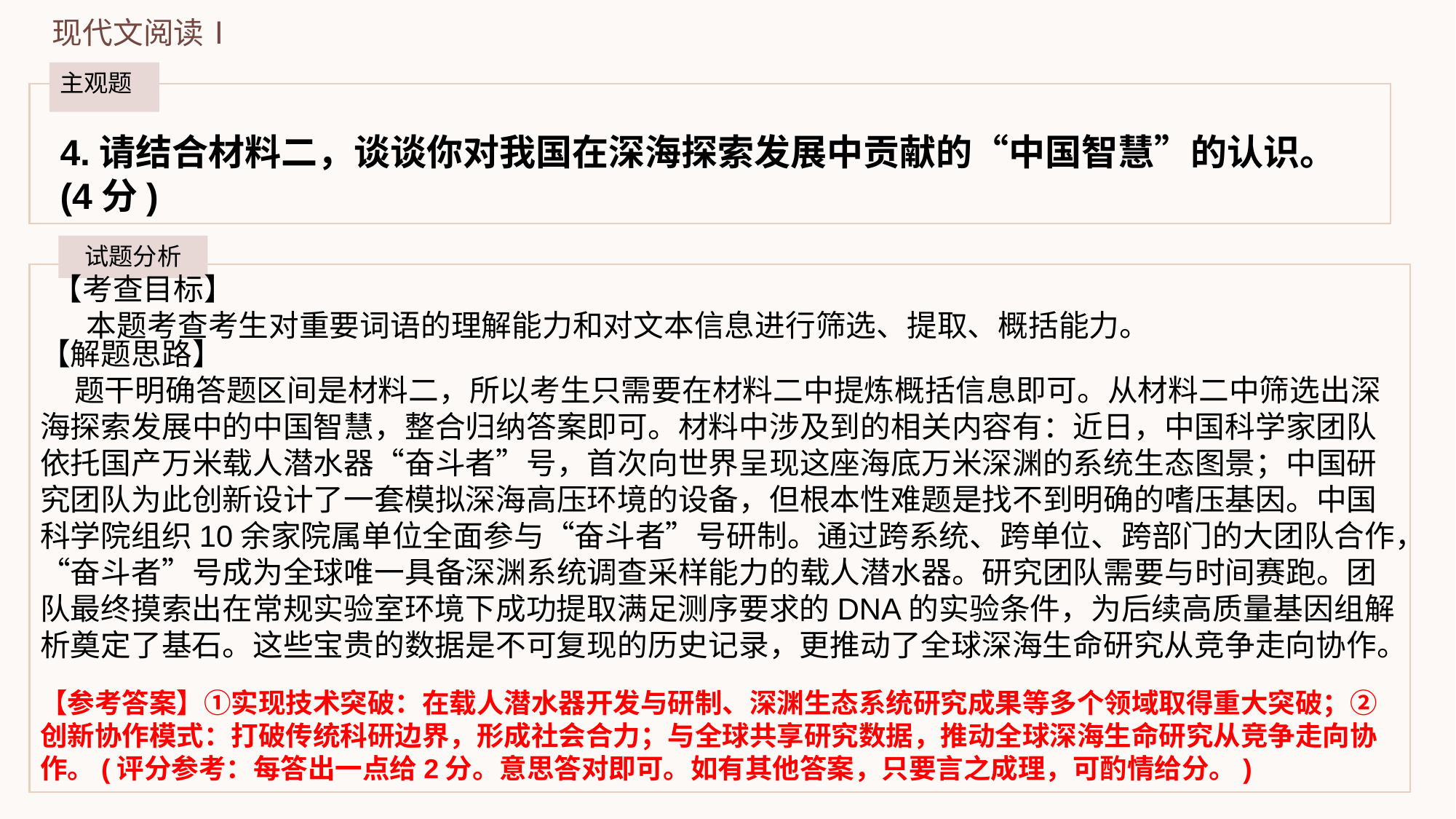

现代文阅读Ⅰ
主观题

4.请结合材料二，谈谈你对我国在深海探索发展中贡献的“中国智慧”的认识。(4分)
试题分析

【考查目标】
    本题考查考生对重要词语的理解能力和对文本信息进行筛选、提取、概括能力。
【解题思路】
    题干明确答题区间是材料二，所以考生只需要在材料二中提炼概括信息即可。从材料二中筛选出深海探索发展中的中国智慧，整合归纳答案即可。材料中涉及到的相关内容有：近日，中国科学家团队依托国产万米载人潜水器“奋斗者”号，首次向世界呈现这座海底万米深渊的系统生态图景；中国研究团队为此创新设计了一套模拟深海高压环境的设备，但根本性难题是找不到明确的嗜压基因。中国科学院组织10余家院属单位全面参与“奋斗者”号研制。通过跨系统、跨单位、跨部门的大团队合作，“奋斗者”号成为全球唯一具备深渊系统调查采样能力的载人潜水器。研究团队需要与时间赛跑。团队最终摸索出在常规实验室环境下成功提取满足测序要求的DNA的实验条件，为后续高质量基因组解析奠定了基石。这些宝贵的数据是不可复现的历史记录，更推动了全球深海生命研究从竞争走向协作。
【参考答案】①实现技术突破：在载人潜水器开发与研制、深渊生态系统研究成果等多个领域取得重大突破；②创新协作模式：打破传统科研边界，形成社会合力；与全球共享研究数据，推动全球深海生命研究从竞争走向协作。(评分参考：每答出一点给2分。意思答对即可。如有其他答案，只要言之成理，可酌情给分。)